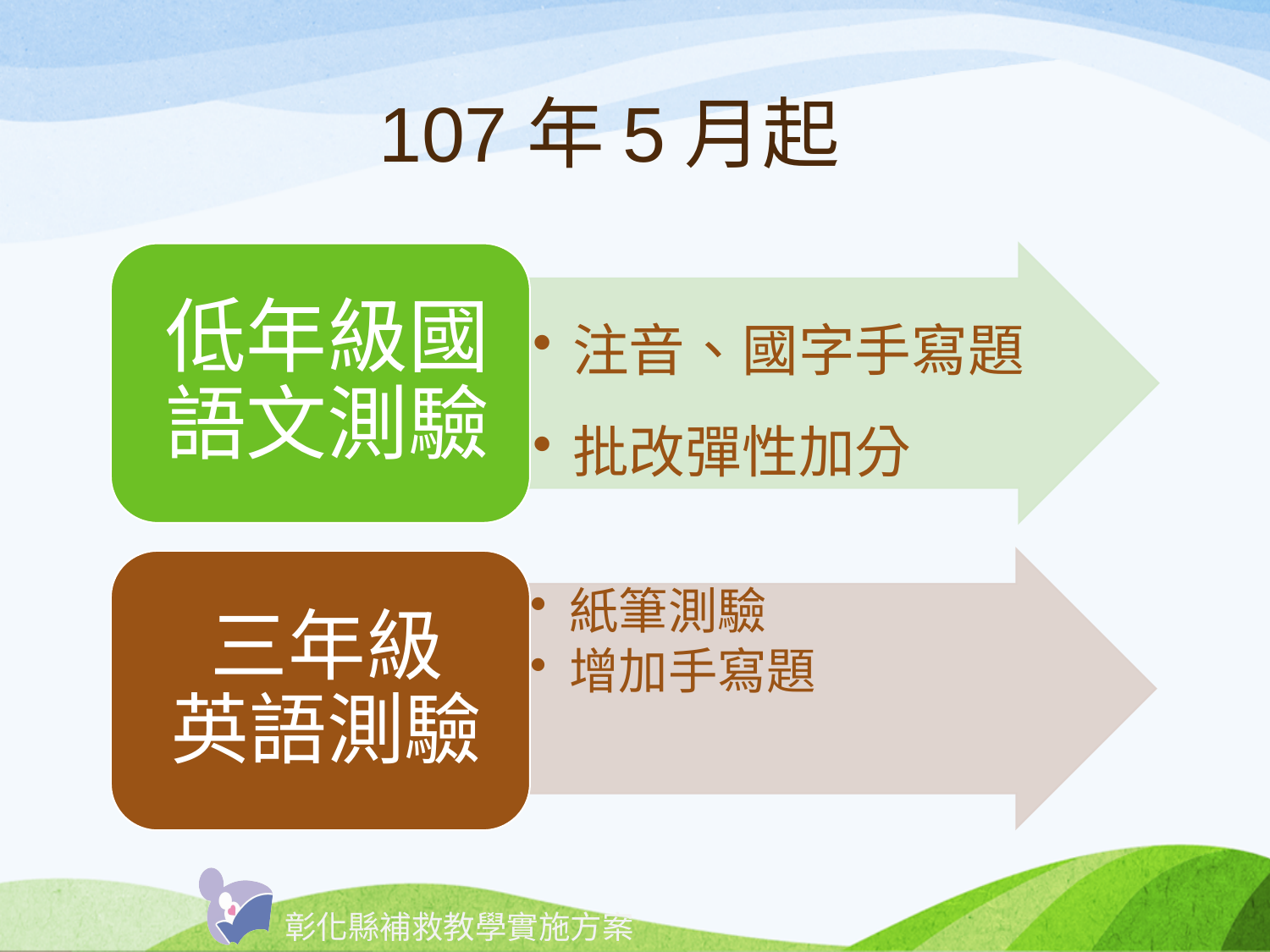

# 107年5月起
注音、國字手寫題
批改彈性加分
低年級國語文測驗
紙筆測驗
增加手寫題
三年級
英語測驗